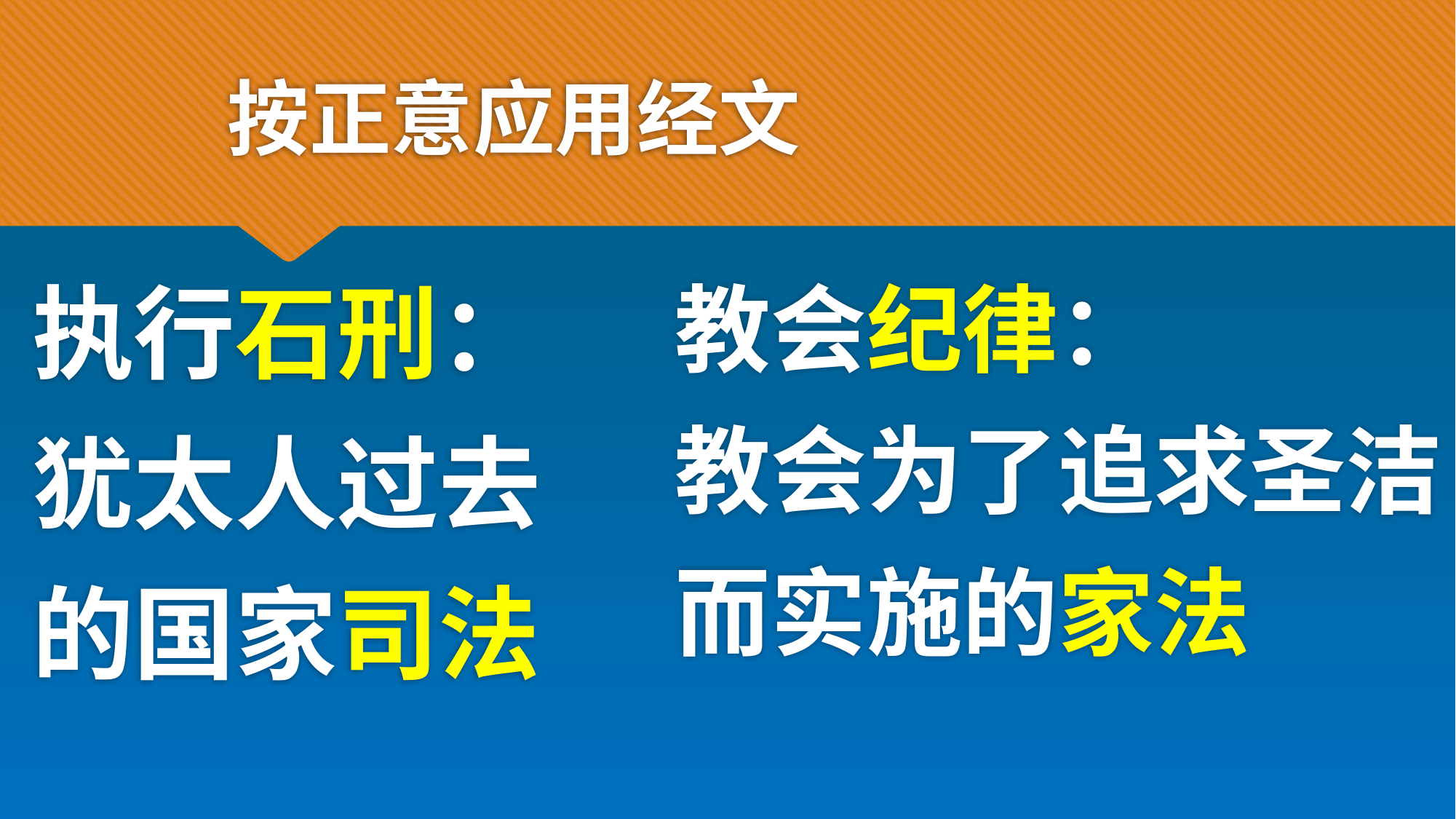

按正意应用经文
执行石刑：
犹太人过去
的国家司法

教会纪律：
教会为了追求圣洁
而实施的家法